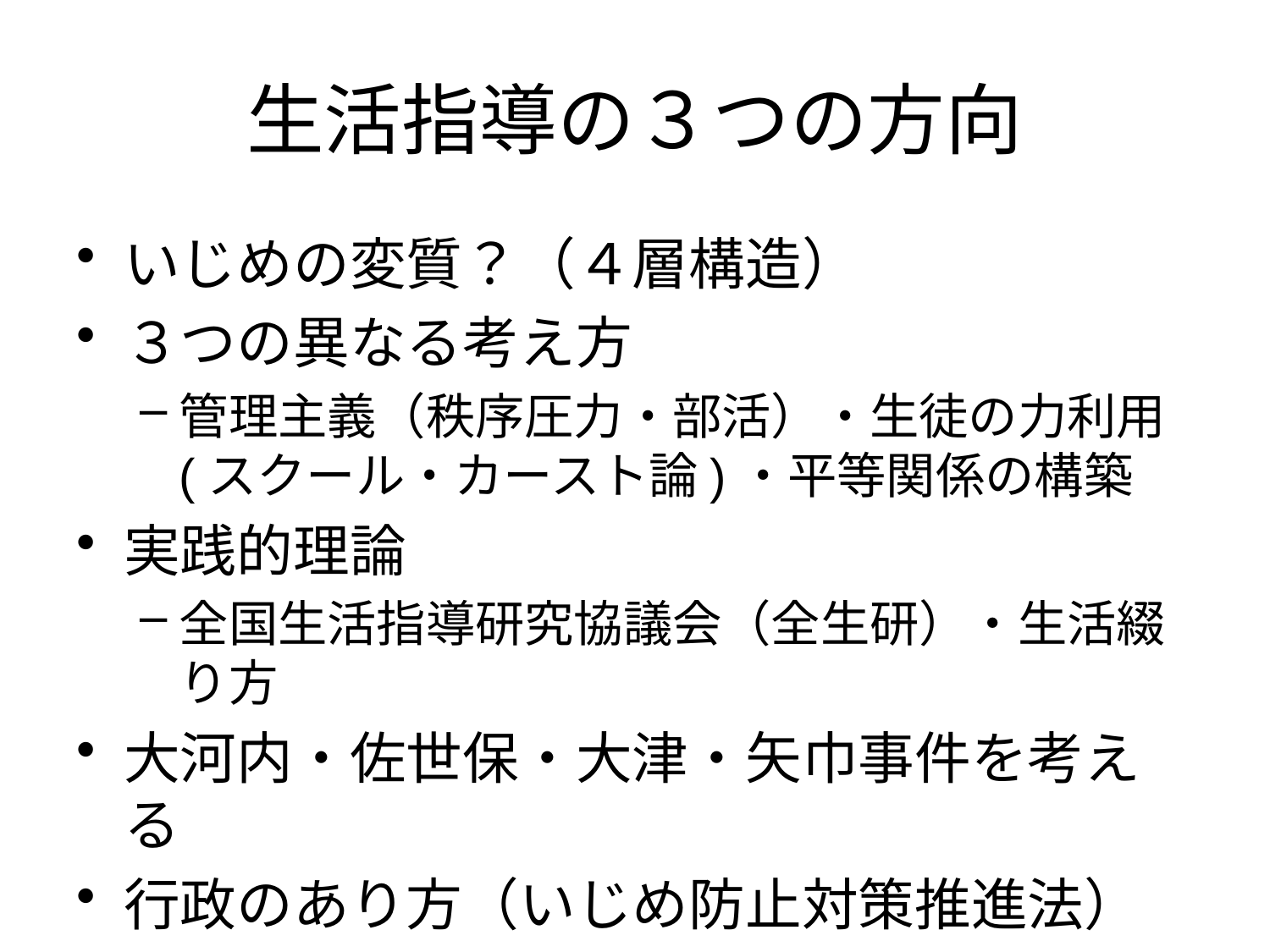

# 生活指導の３つの方向
いじめの変質？（４層構造）
３つの異なる考え方
管理主義（秩序圧力・部活）・生徒の力利用(スクール・カースト論)・平等関係の構築
実践的理論
全国生活指導研究協議会（全生研）・生活綴り方
大河内・佐世保・大津・矢巾事件を考える
行政のあり方（いじめ防止対策推進法）